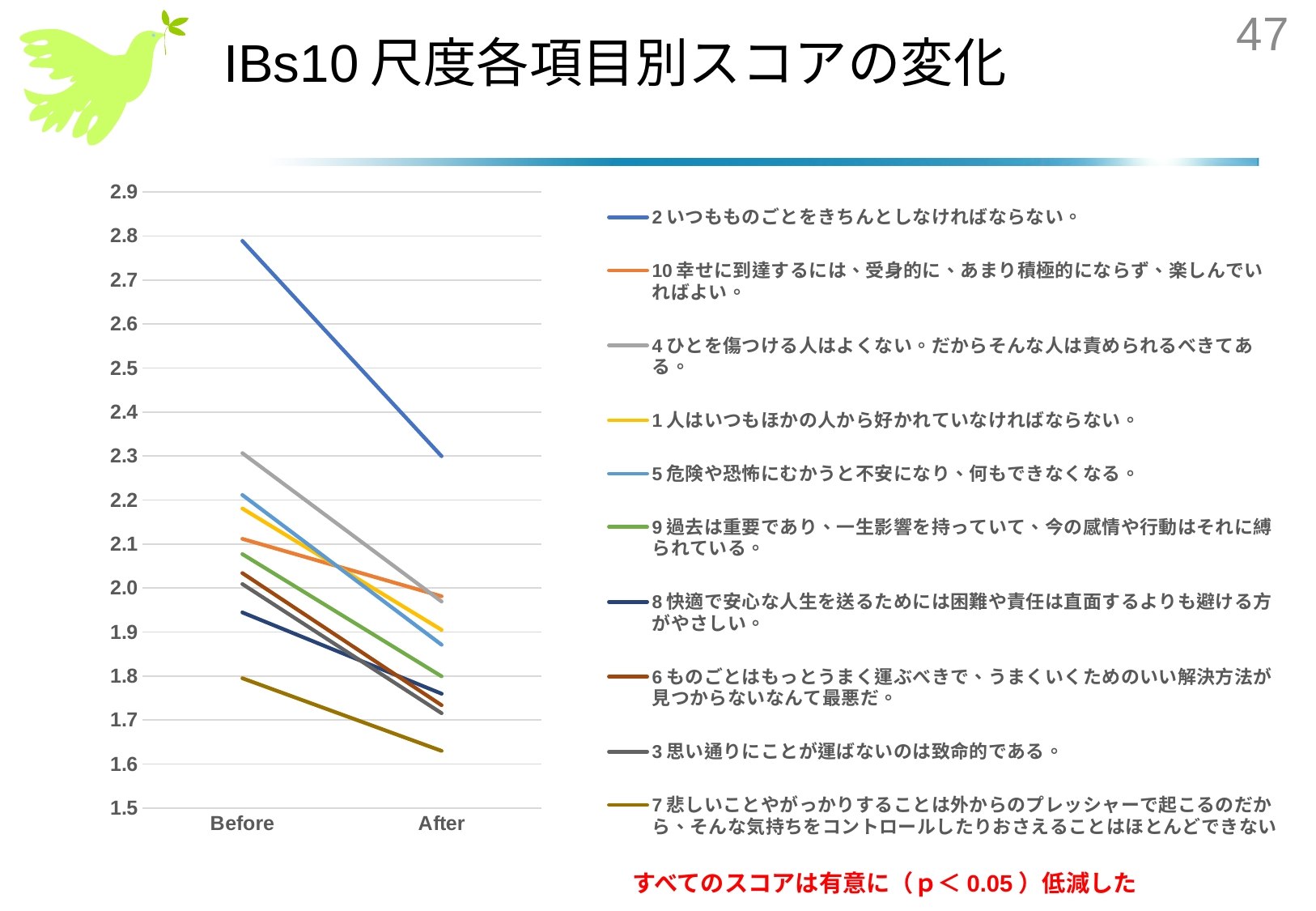

47
# IBs10尺度各項目別スコアの変化

### Chart

| Category | 2いつもものごとをきちんとしなければならない。 | 10幸せに到達するには、受身的に、あまり積極的にならず、楽しんでいればよい。 | 4ひとを傷つける人はよくない。だからそんな人は責められるべきてある。 | 1人はいつもほかの人から好かれていなければならない。 | 5危険や恐怖にむかうと不安になり、何もできなくなる。 | 9過去は重要であり、一生影響を持っていて、今の感情や行動はそれに縛られている。  | 8快適で安心な人生を送るためには困難や責任は直面するよりも避ける方がやさしい。  | 6ものごとはもっとうまく運ぶべきで、うまくいくためのいい解決方法が見つからないなんて最悪だ。 | 3思い通りにことが運ばないのは致命的である。 | 7悲しいことやがっかりすることは外からのプレッシャーで起こるのだから、そんな気持ちをコントロールしたりおさえることはほとんどできない |
|---|---|---|---|---|---|---|---|---|---|---|
| Before | 2.7889908256880735 | 2.111801242236025 | 2.3067484662576687 | 2.1809815950920246 | 2.2116564417177913 | 2.0771604938271606 | 1.9446153846153844 | 2.0340557275541795 | 2.0091743119266057 | 1.7951070336391437 |
| After | 2.2996941896024463 | 1.9813664596273293 | 1.969325153374233 | 1.9049079754601228 | 1.871165644171779 | 1.7993827160493827 | 1.76 | 1.7337461300309598 | 1.7155963302752293 | 1.6299694189602447 |
すべてのスコアは有意に（ｐ＜0.05）低減した